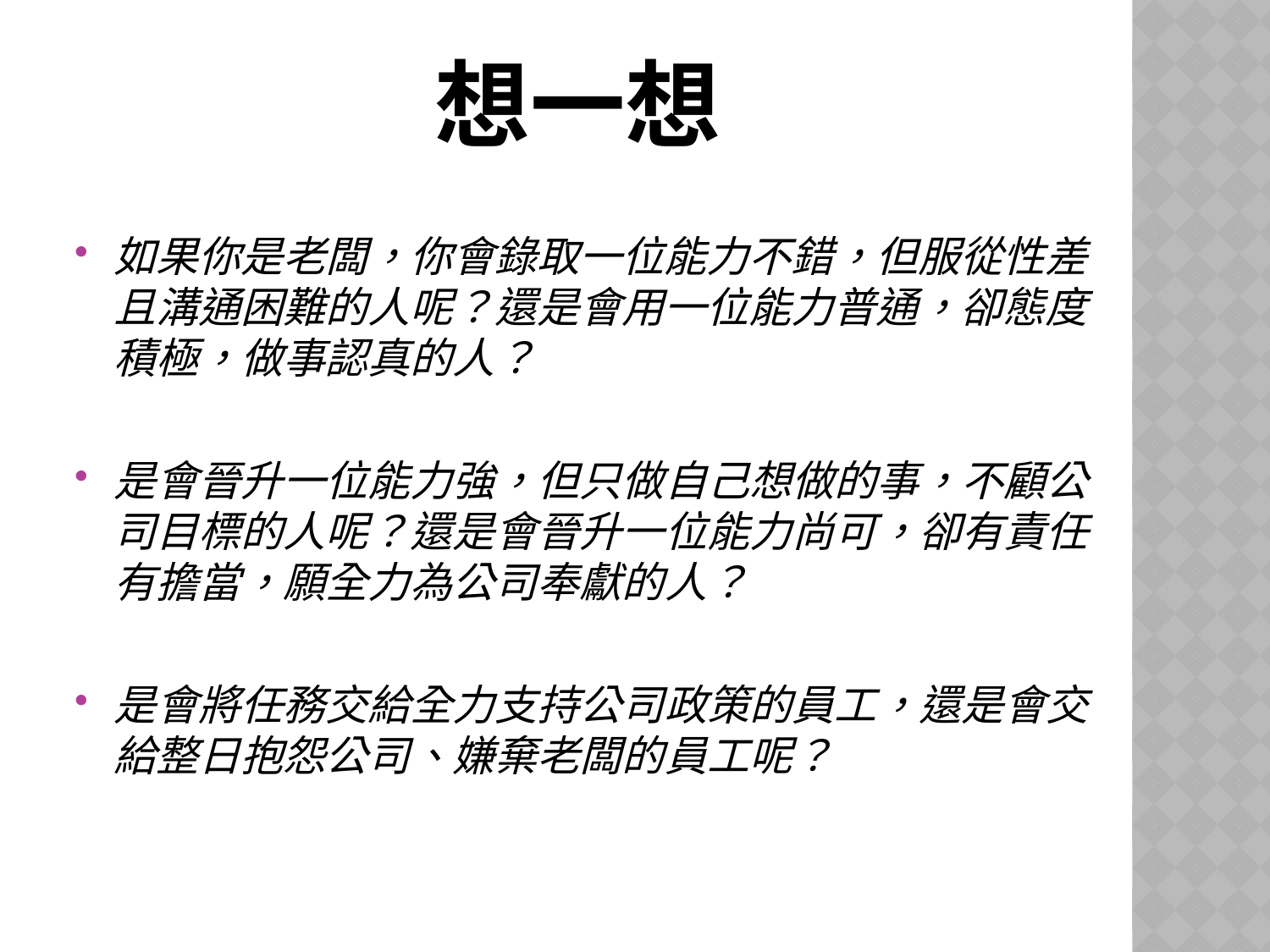

# 想一想
如果你是老闆，你會錄取一位能力不錯，但服從性差且溝通困難的人呢？還是會用一位能力普通，卻態度積極，做事認真的人？

是會晉升一位能力強，但只做自己想做的事，不顧公司目標的人呢？還是會晉升一位能力尚可，卻有責任有擔當，願全力為公司奉獻的人？

是會將任務交給全力支持公司政策的員工，還是會交給整日抱怨公司、嫌棄老闆的員工呢？